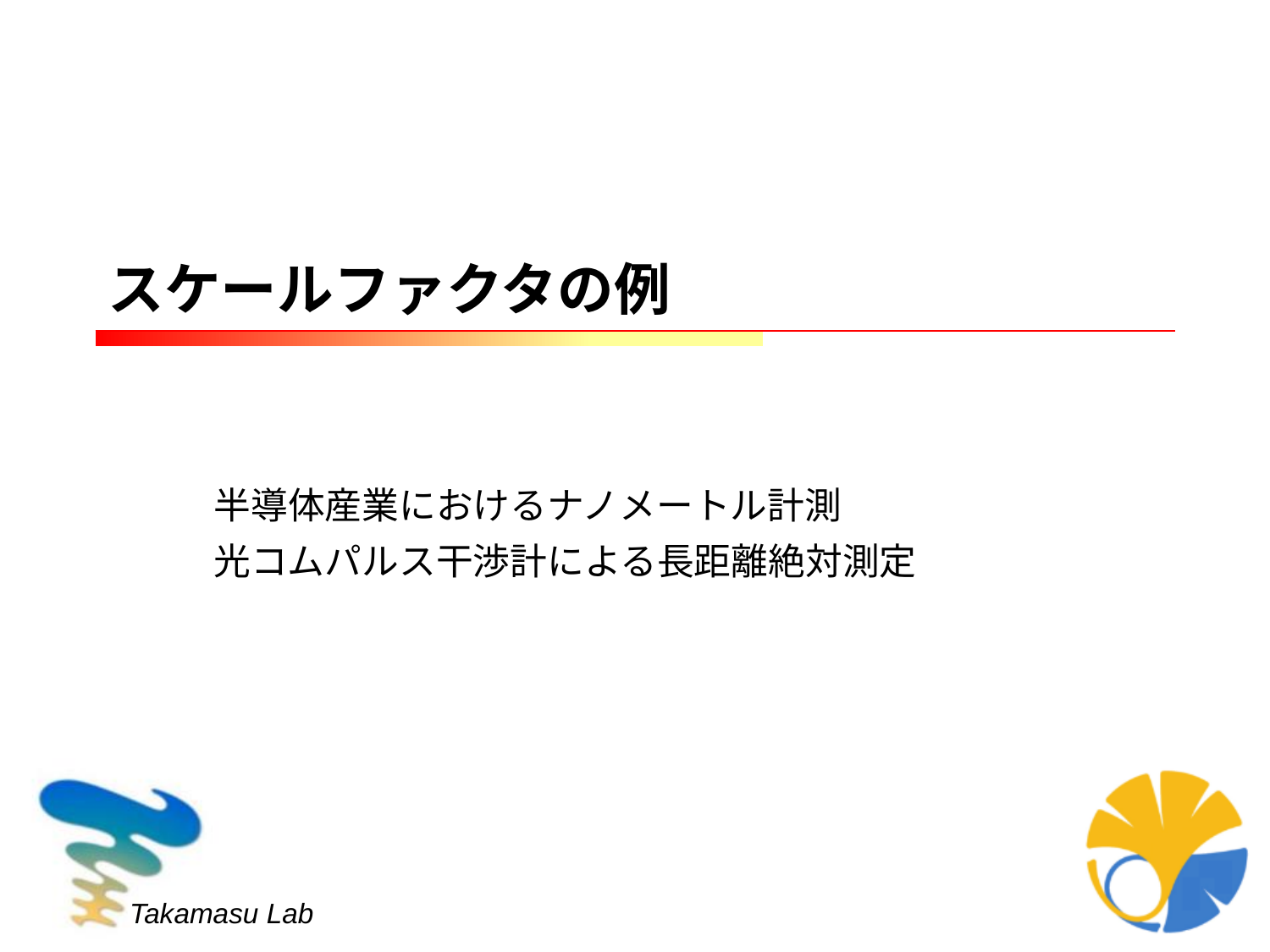

# スケールファクタの例
半導体産業におけるナノメートル計測
光コムパルス干渉計による長距離絶対測定